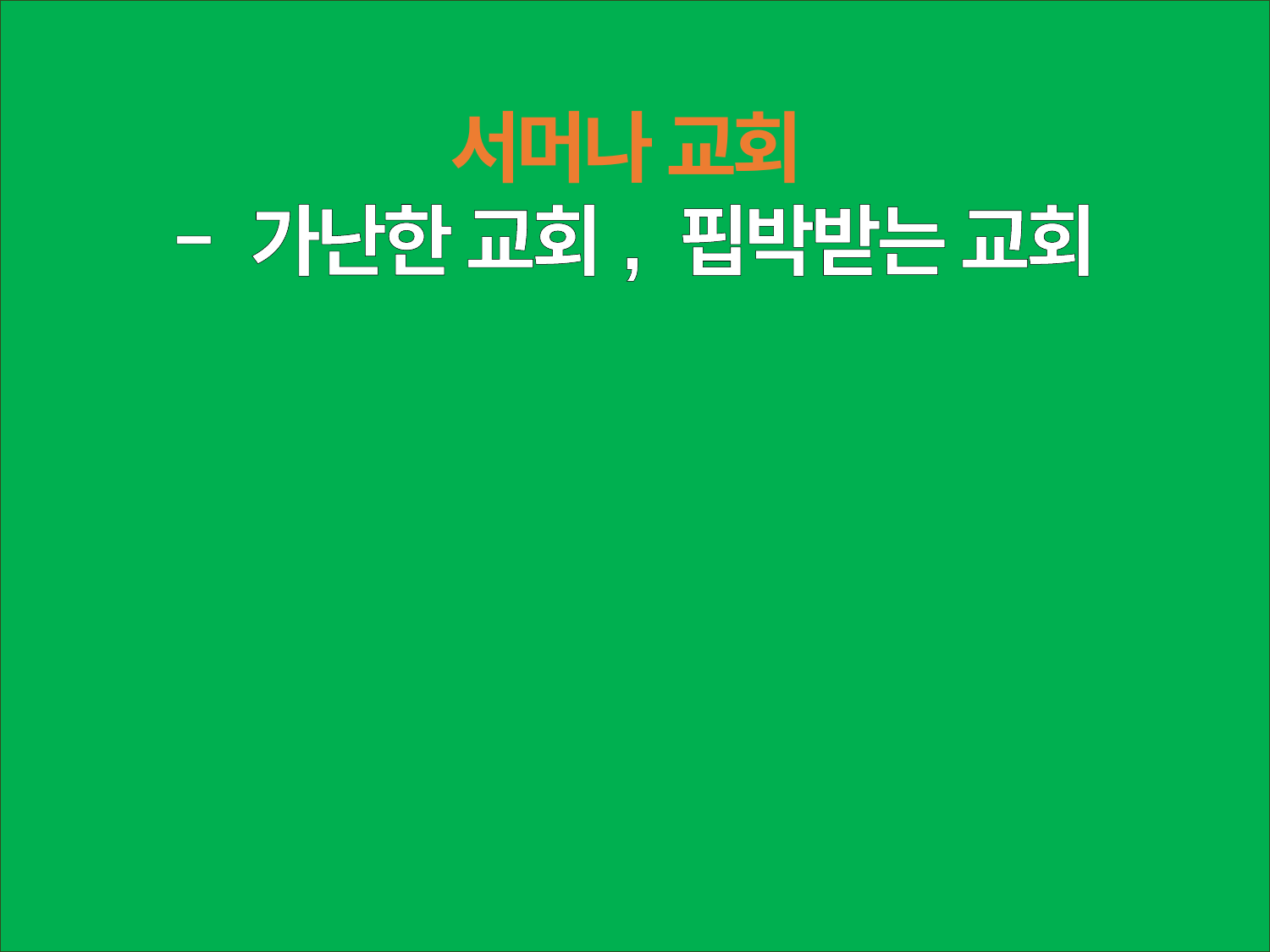

서머나 교회
– 가난한 교회, 핍박받는 교회